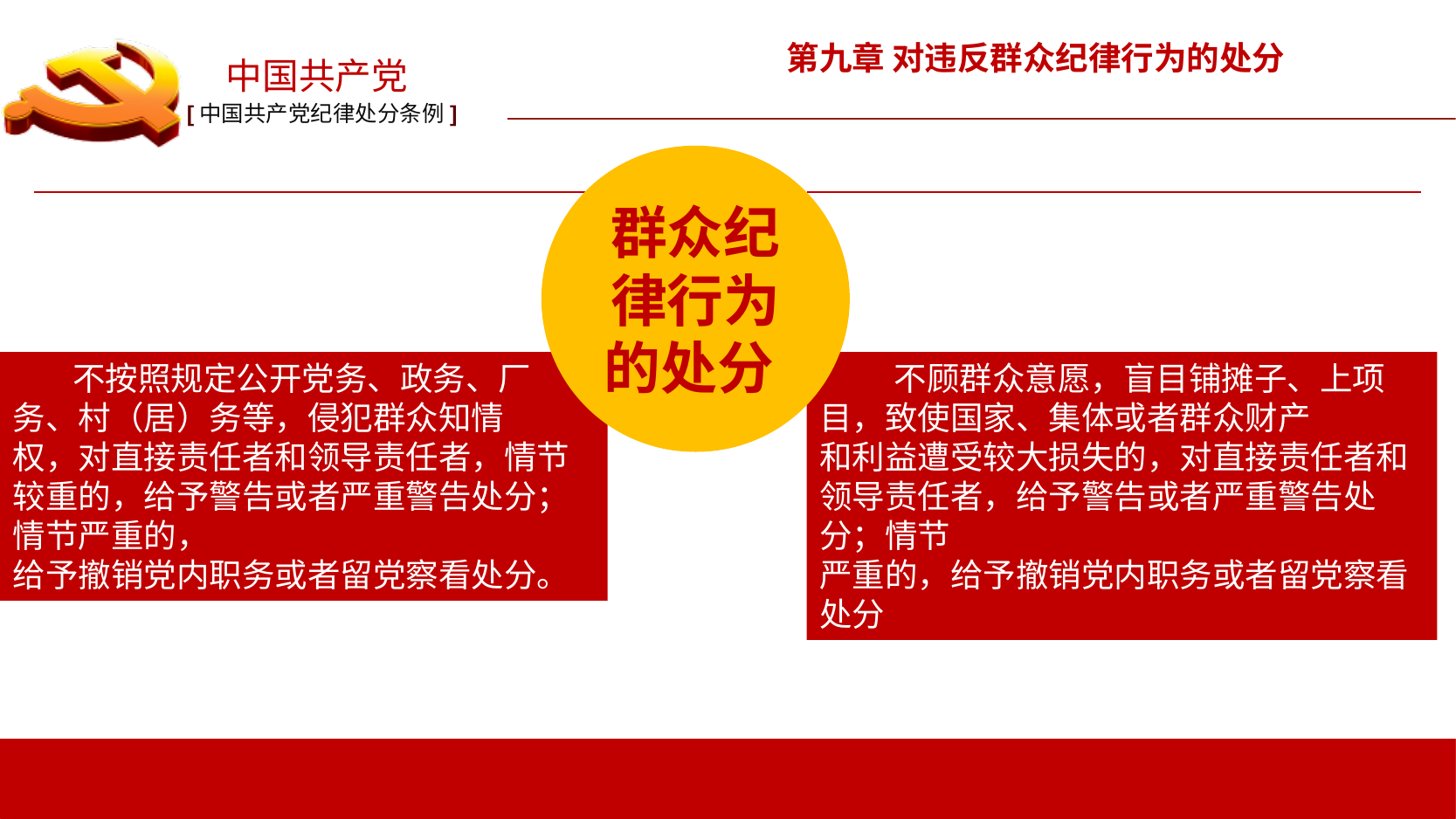

第九章 对违反群众纪律行为的处分
群众纪律行为的处分
       不按照规定公开党务、政务、厂务、村（居）务等，侵犯群众知情
权，对直接责任者和领导责任者，情节较重的，给予警告或者严重警告处分；情节严重的，
给予撤销党内职务或者留党察看处分。
         不顾群众意愿，盲目铺摊子、上项目，致使国家、集体或者群众财产
和利益遭受较大损失的，对直接责任者和领导责任者，给予警告或者严重警告处分；情节
严重的，给予撤销党内职务或者留党察看处分